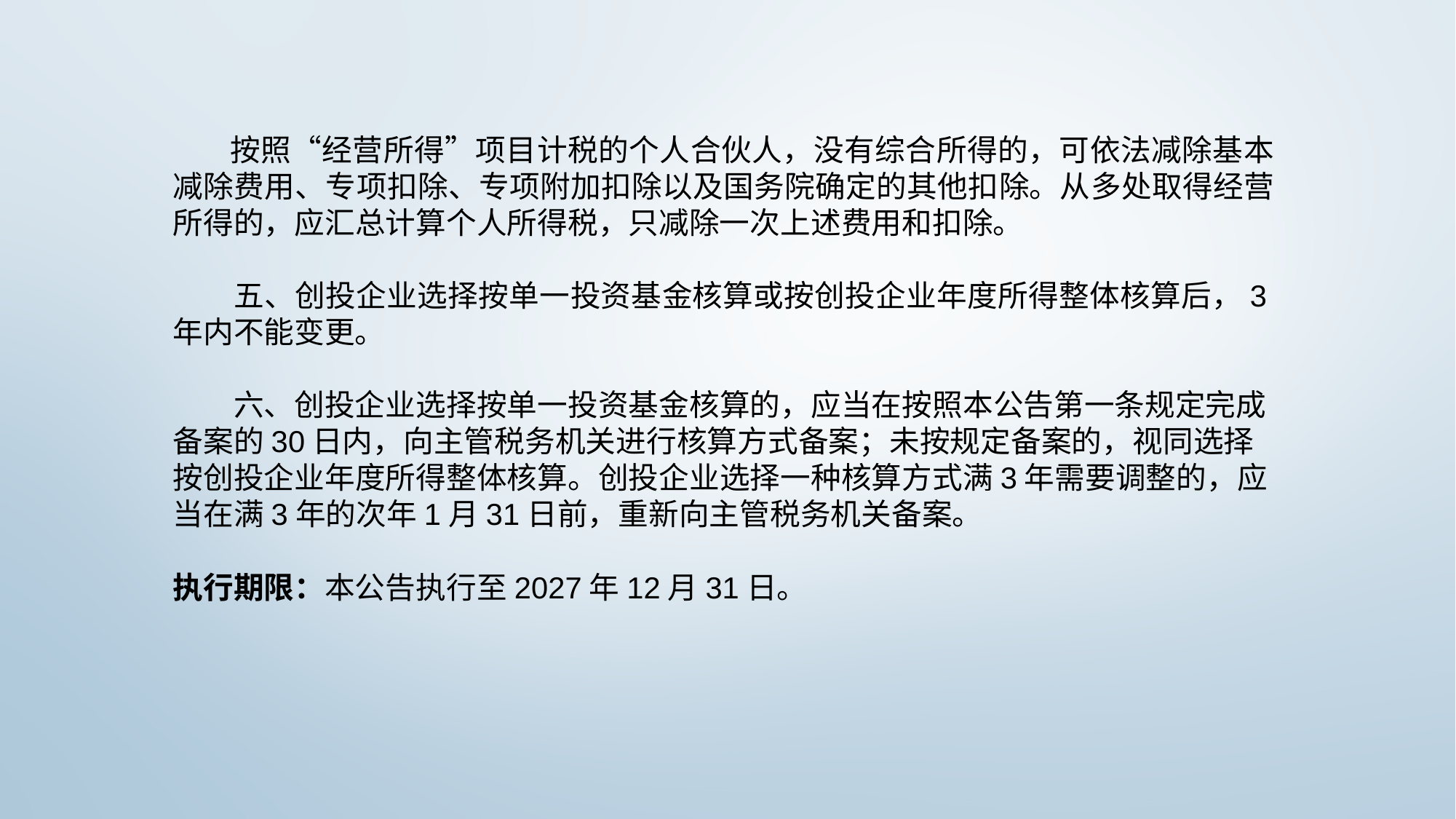

按照“经营所得”项目计税的个人合伙人，没有综合所得的，可依法减除基本减除费用、专项扣除、专项附加扣除以及国务院确定的其他扣除。从多处取得经营所得的，应汇总计算个人所得税，只减除一次上述费用和扣除。

　　五、创投企业选择按单一投资基金核算或按创投企业年度所得整体核算后，3年内不能变更。

　　六、创投企业选择按单一投资基金核算的，应当在按照本公告第一条规定完成备案的30日内，向主管税务机关进行核算方式备案；未按规定备案的，视同选择按创投企业年度所得整体核算。创投企业选择一种核算方式满3年需要调整的，应当在满3年的次年1月31日前，重新向主管税务机关备案。

执行期限：本公告执行至2027年12月31日。